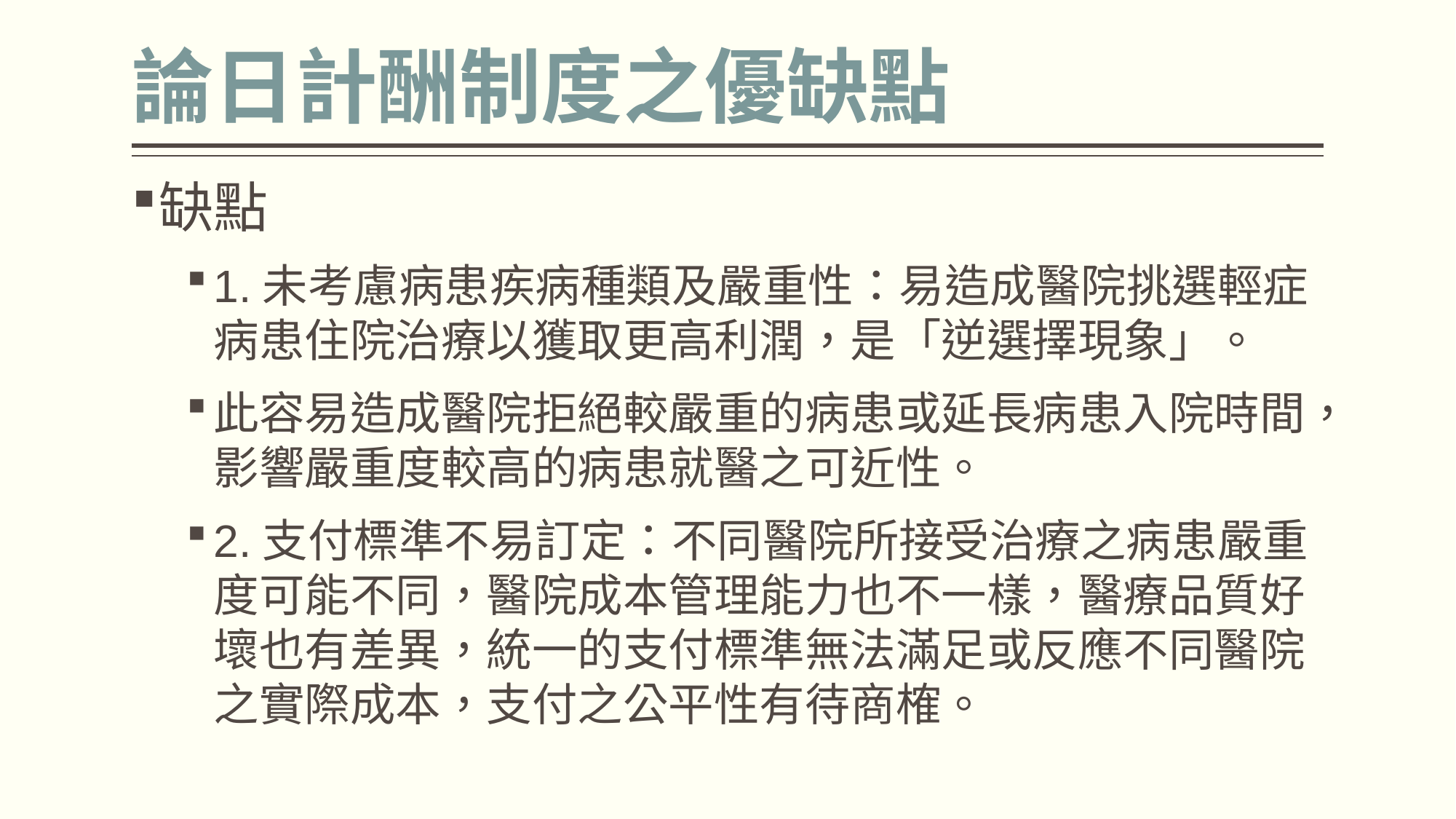

# 論日計酬制度之優缺點
缺點
1.未考慮病患疾病種類及嚴重性：易造成醫院挑選輕症病患住院治療以獲取更高利潤，是「逆選擇現象」。
此容易造成醫院拒絕較嚴重的病患或延長病患入院時間，影響嚴重度較高的病患就醫之可近性。
2.支付標準不易訂定：不同醫院所接受治療之病患嚴重度可能不同，醫院成本管理能力也不一樣，醫療品質好壞也有差異，統一的支付標準無法滿足或反應不同醫院之實際成本，支付之公平性有待商榷。